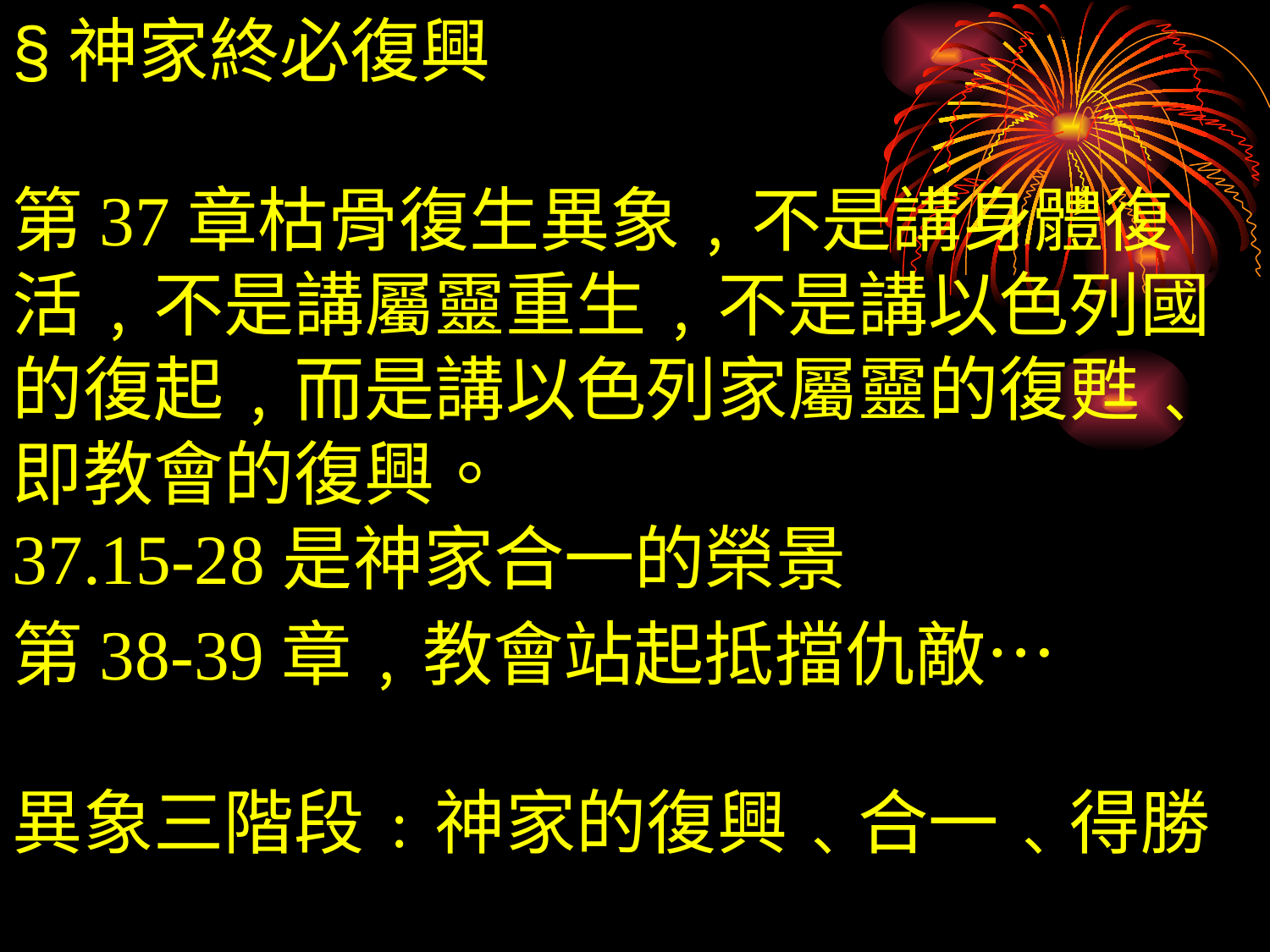

§神家終必復興

第37章枯骨復生異象﹐不是講身體復活﹐不是講屬靈重生﹐不是講以色列國的復起﹐而是講以色列家屬靈的復甦﹑即教會的復興。
37.15-28是神家合一的榮景
第38-39章﹐教會站起抵擋仇敵…

異象三階段﹕神家的復興﹑合一﹑得勝